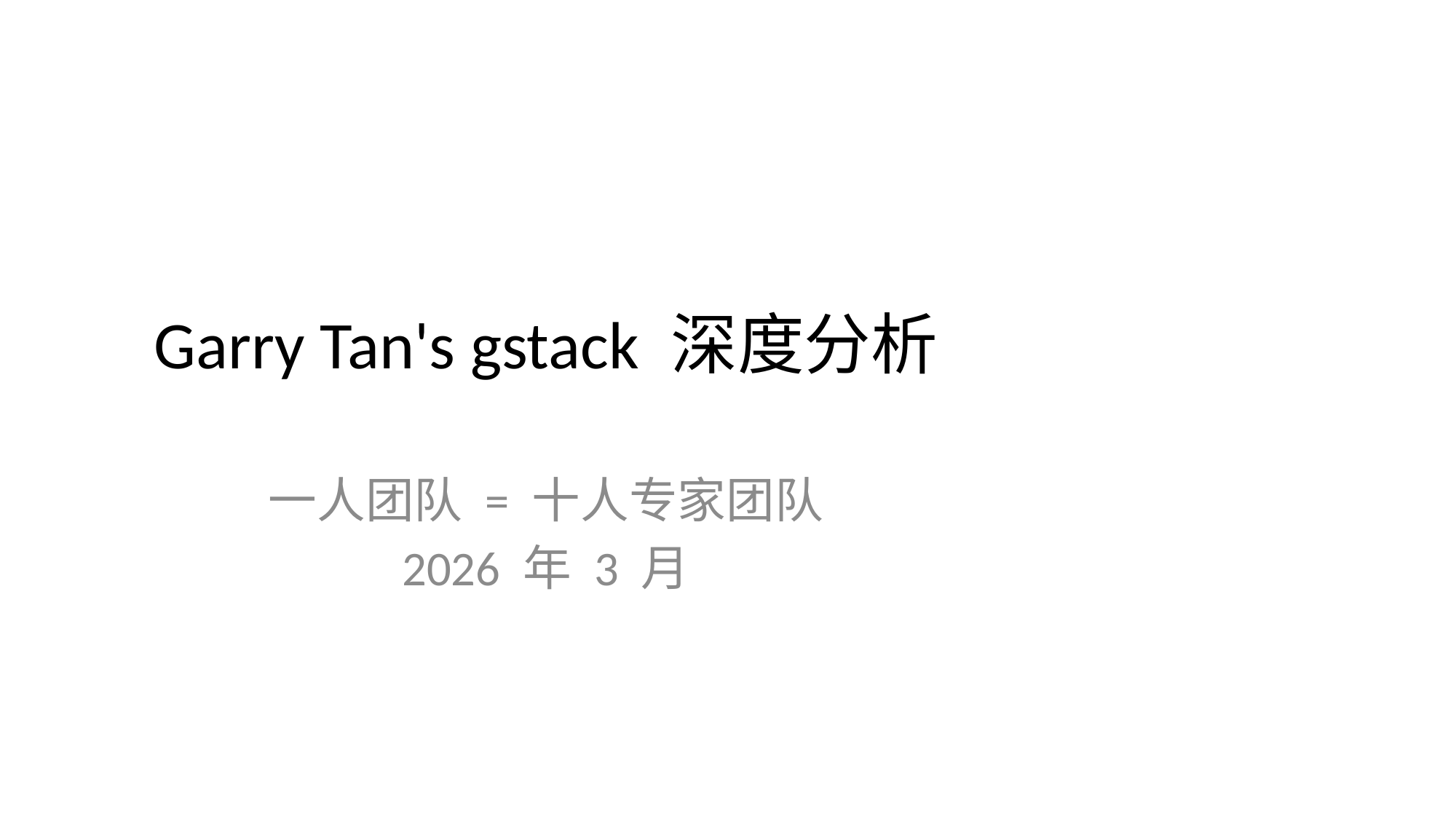

# Garry Tan's gstack 深度分析
一人团队 = 十人专家团队
2026 年 3 月